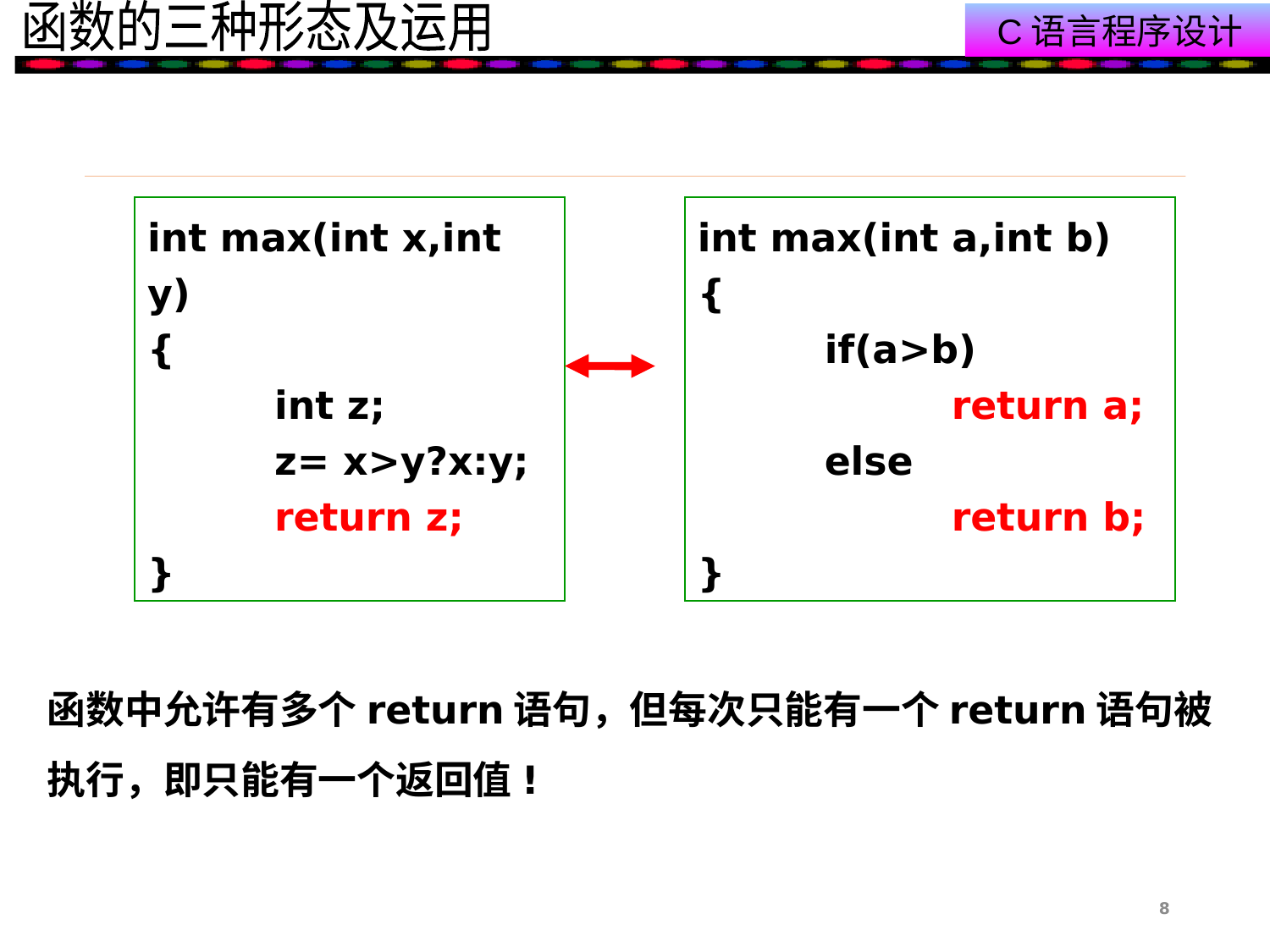

#
int max(int x,int y)
{
	int z;
	z= x>y?x:y;
	return z;
}
int max(int a,int b)
{
	if(a>b)
		return a;
	else
		return b;
}

函数中允许有多个return语句，但每次只能有一个return语句被执行，即只能有一个返回值!

8